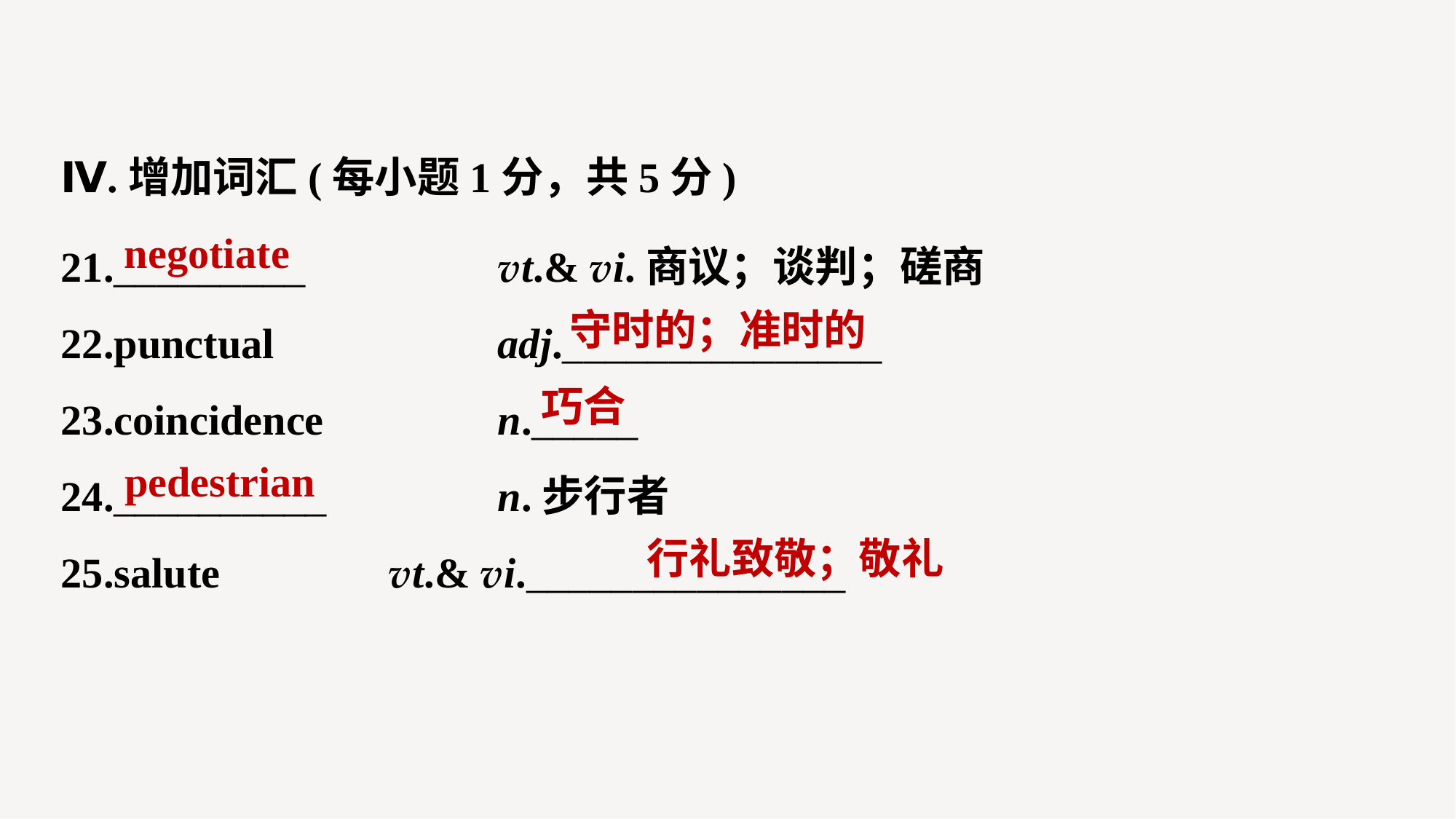

Ⅳ.增加词汇(每小题1分，共5分)
21._________ 		vt.& vi.商议；谈判；磋商
22.punctual 		adj._______________
23.coincidence 		n._____
24.__________ 		n.步行者
25.salute 		vt.& vi._______________
negotiate
守时的；准时的
巧合
pedestrian
行礼致敬；敬礼